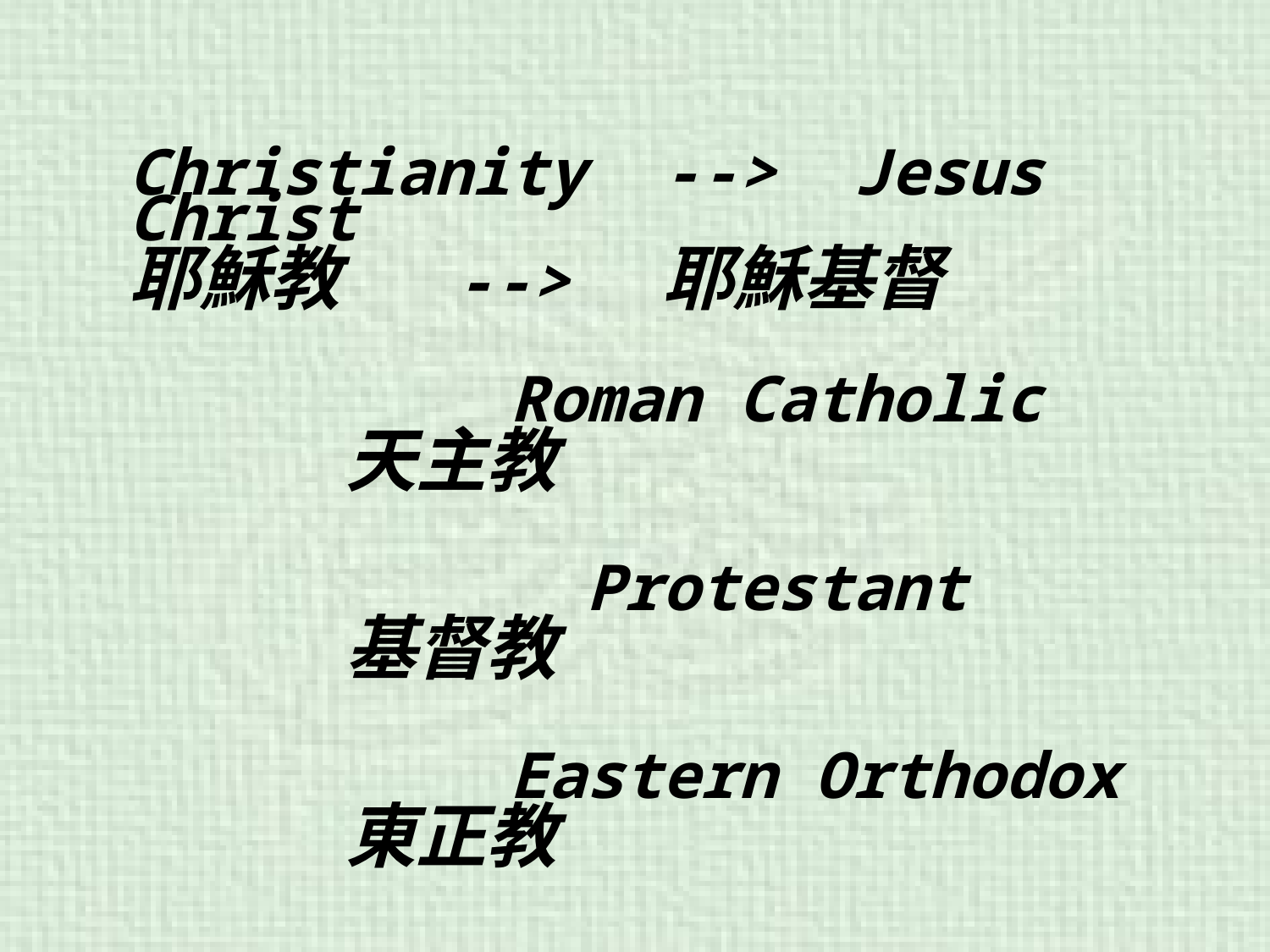

Christianity  -->  Jesus Christ
耶穌教       -->  耶穌基督

          Roman Catholic
              天主教

            Protestant
              基督教

          Eastern Orthodox
              東正教
#